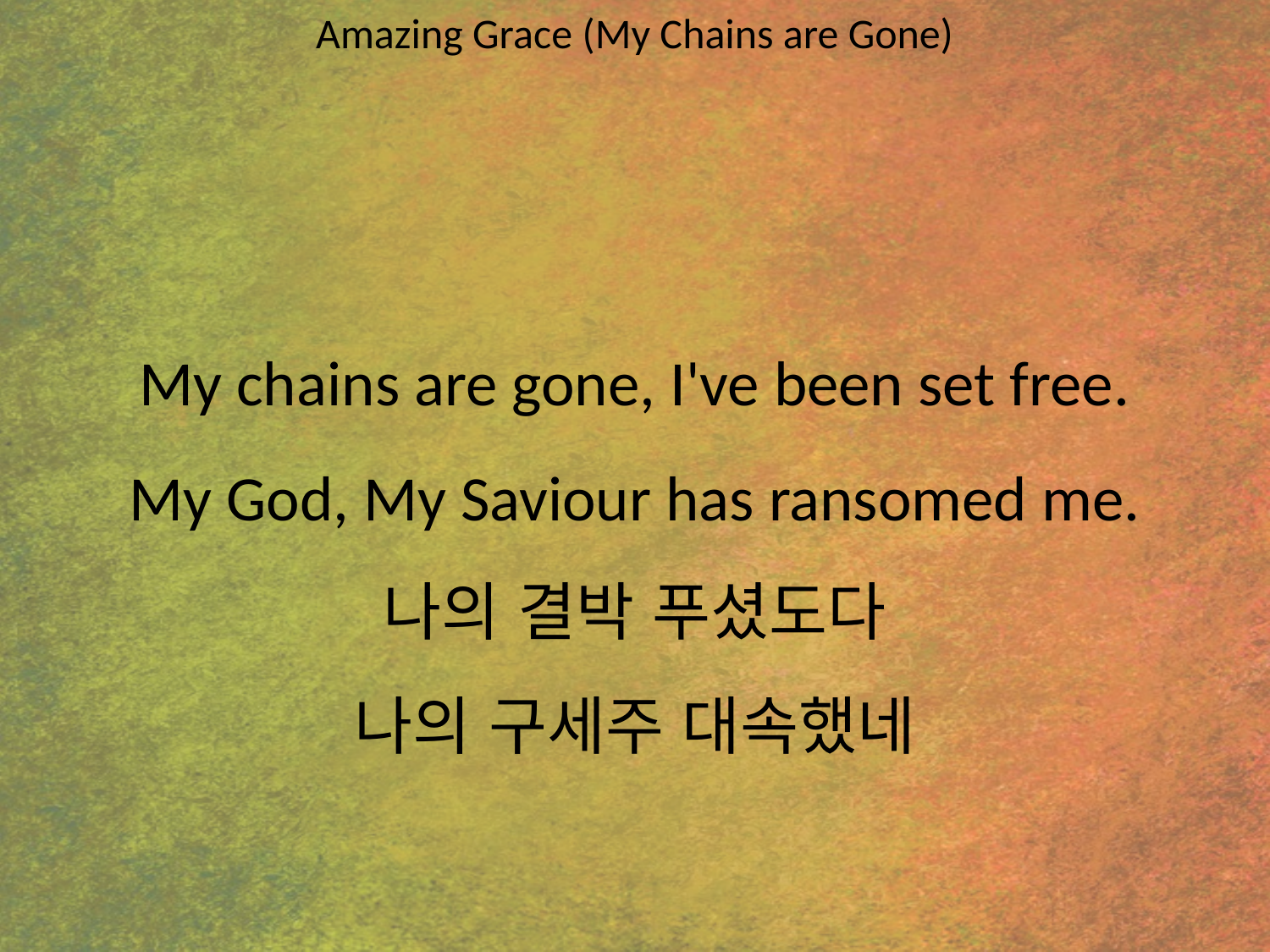

Amazing Grace (My Chains are Gone)
#
My chains are gone, I've been set free.
My God, My Saviour has ransomed me.
나의 결박 푸셨도다
나의 구세주 대속했네